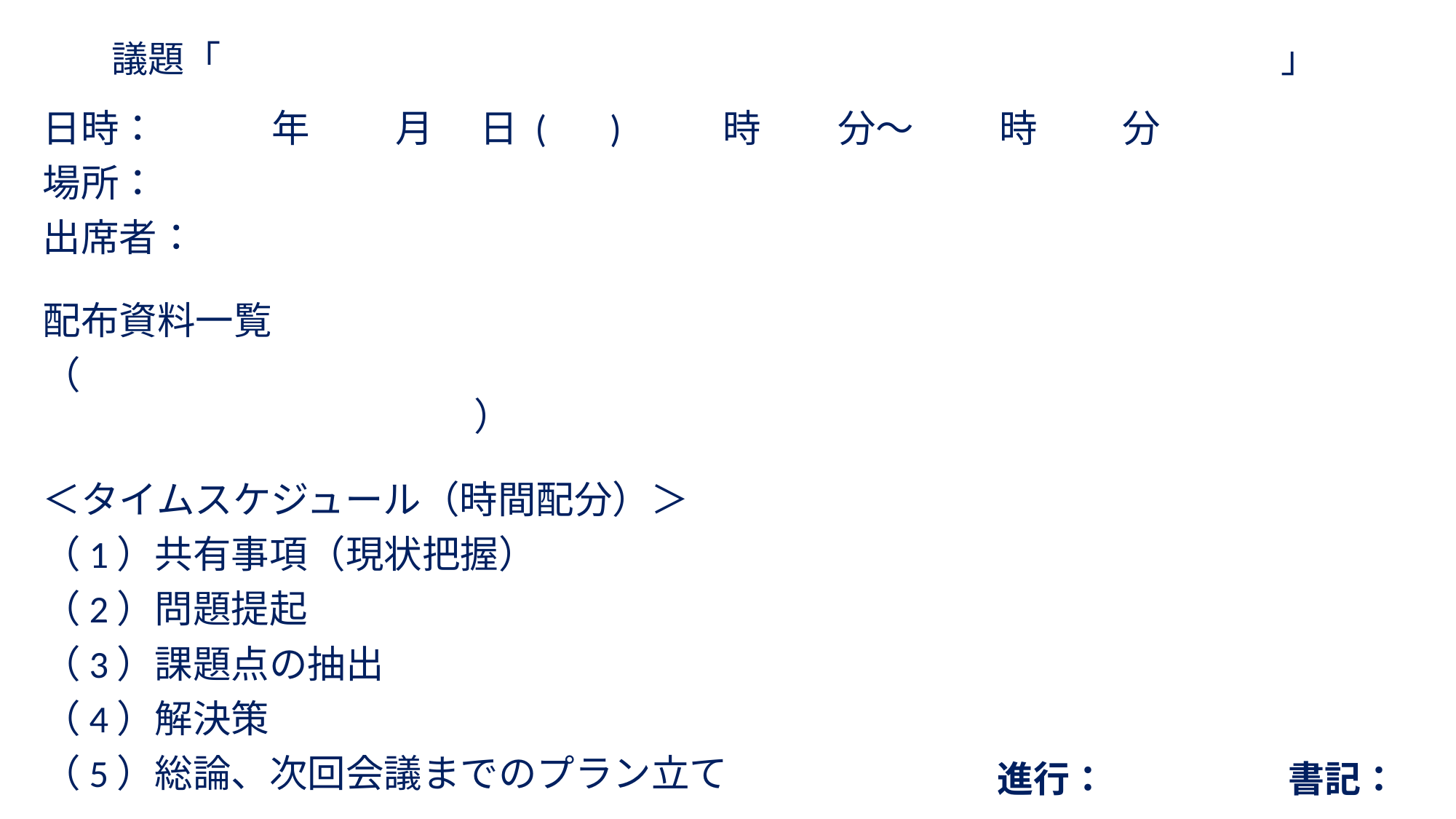

# 議題「　　　　　　　　　　　　　　　　　　　　　　　　　　　　　」
日時：　　　年 　　月　 日 (　 ) 　　 時　　分～　 　時　　 分
場所：
出席者：

配布資料一覧
（　　　　　　　　　　　　　　　　　　　　　　　　　　　　　　　　　　　　　　　　		　）

＜タイムスケジュール（時間配分）＞
（1）共有事項（現状把握）
（2）問題提起
（3）課題点の抽出
（4）解決策
（5）総論、次回会議までのプラン立て
進行：　　　　　書記：